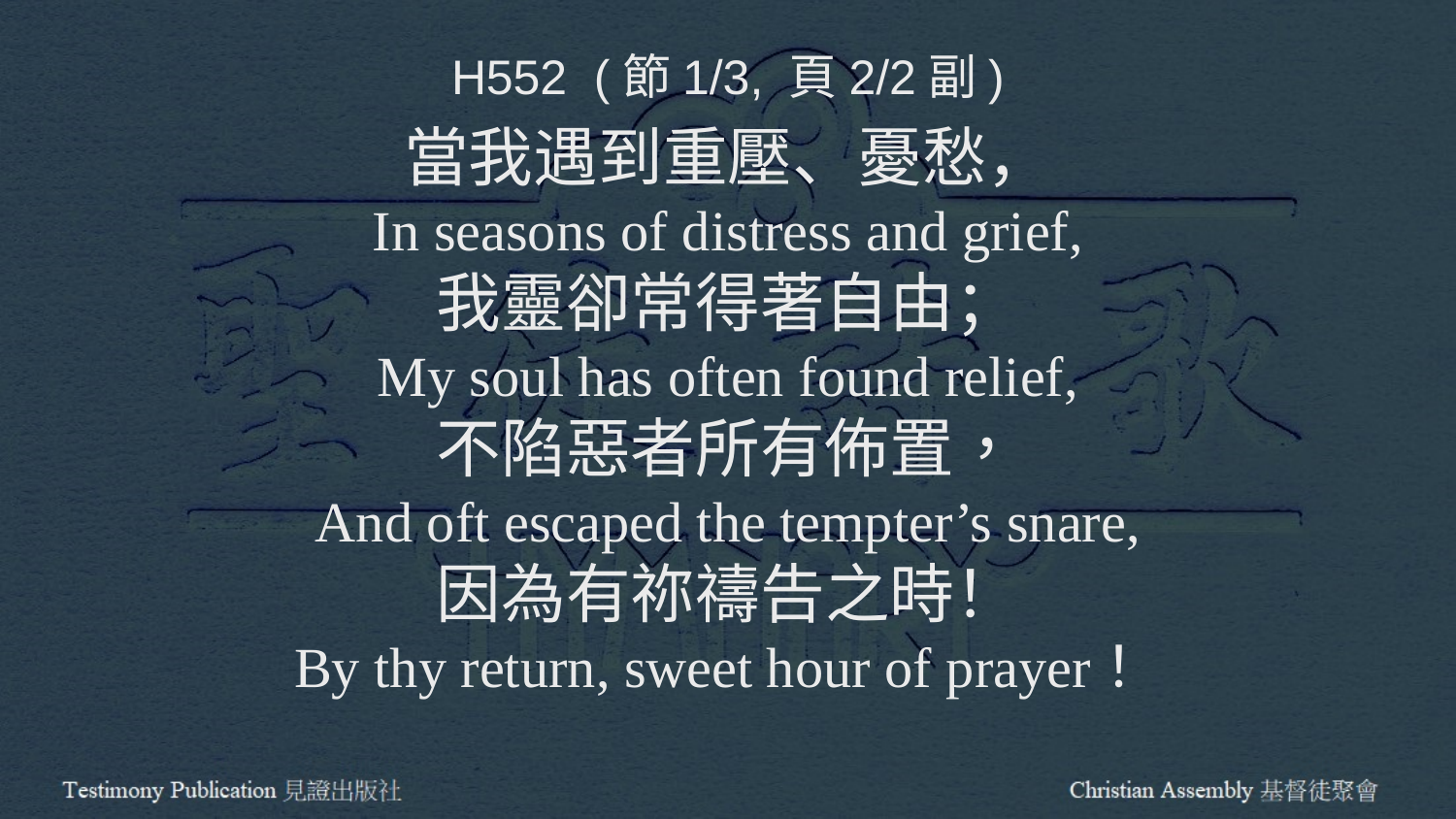

H552  (節1/3, 頁2/2副)
當我遇到重壓、憂愁，
In seasons of distress and grief,
我靈卻常得著自由；
My soul has often found relief,
不陷惡者所有佈置，
And oft escaped the tempter’s snare,
因為有祢禱告之時！
By thy return, sweet hour of prayer！